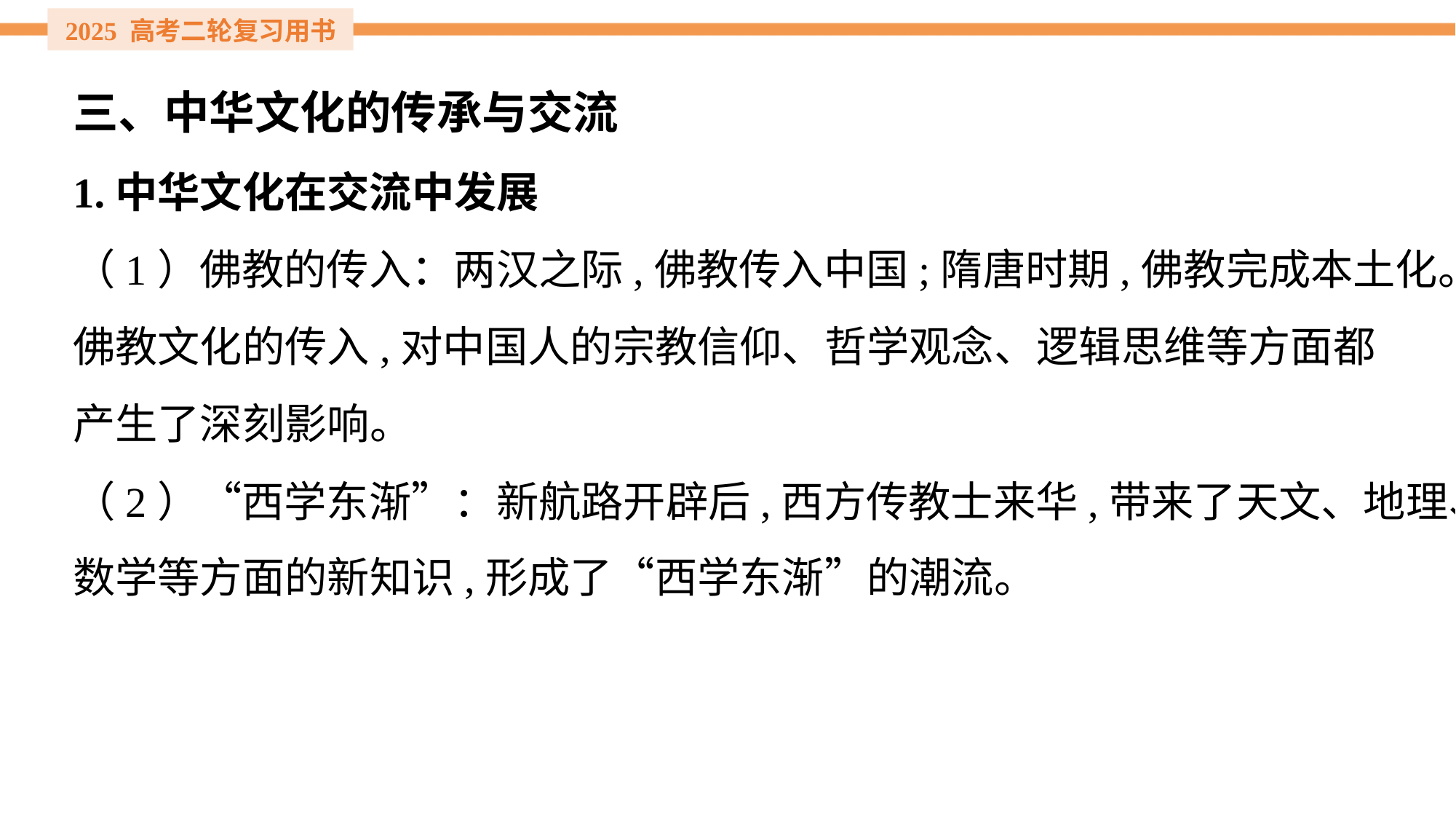

三、中华文化的传承与交流
1.中华文化在交流中发展
（1）佛教的传入：两汉之际,佛教传入中国;隋唐时期,佛教完成本土化。
佛教文化的传入,对中国人的宗教信仰、哲学观念、逻辑思维等方面都
产生了深刻影响。
（2）“西学东渐”：新航路开辟后,西方传教士来华,带来了天文、地理、
数学等方面的新知识,形成了“西学东渐”的潮流。